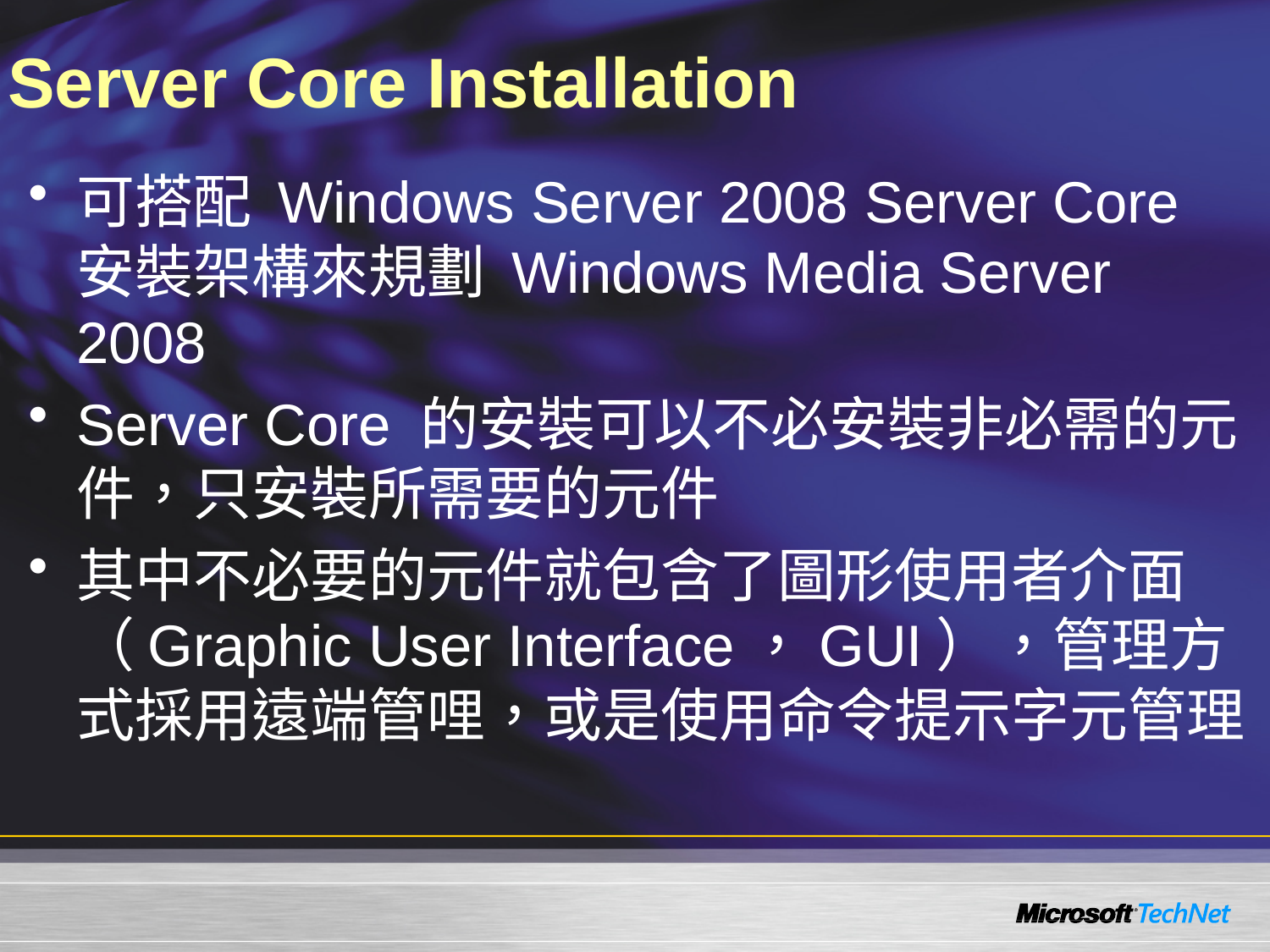

# Server Core Installation
可搭配 Windows Server 2008 Server Core 安裝架構來規劃 Windows Media Server 2008
Server Core 的安裝可以不必安裝非必需的元件，只安裝所需要的元件
其中不必要的元件就包含了圖形使用者介面（Graphic User Interface，GUI），管理方式採用遠端管哩，或是使用命令提示字元管理